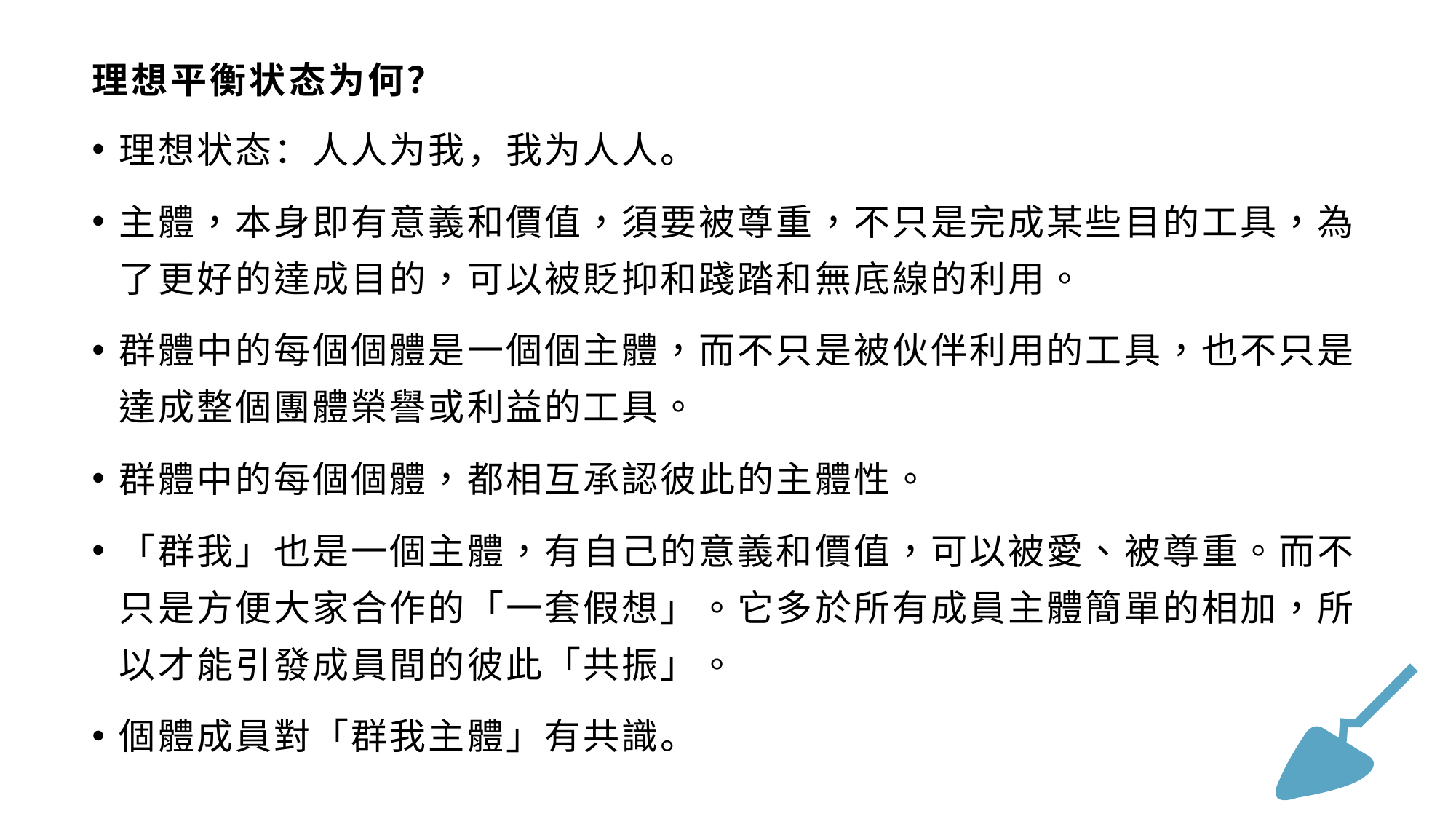

# 理想平衡状态为何？
理想状态：人人为我，我为人人。
主體，本身即有意義和價值，須要被尊重，不只是完成某些目的工具，為了更好的達成目的，可以被貶抑和踐踏和無底線的利用。
群體中的每個個體是一個個主體，而不只是被伙伴利用的工具，也不只是達成整個團體榮譽或利益的工具。
群體中的每個個體，都相互承認彼此的主體性。
「群我」也是一個主體，有自己的意義和價值，可以被愛、被尊重。而不只是方便大家合作的「一套假想」。它多於所有成員主體簡單的相加，所以才能引發成員間的彼此「共振」。
個體成員對「群我主體」有共識。